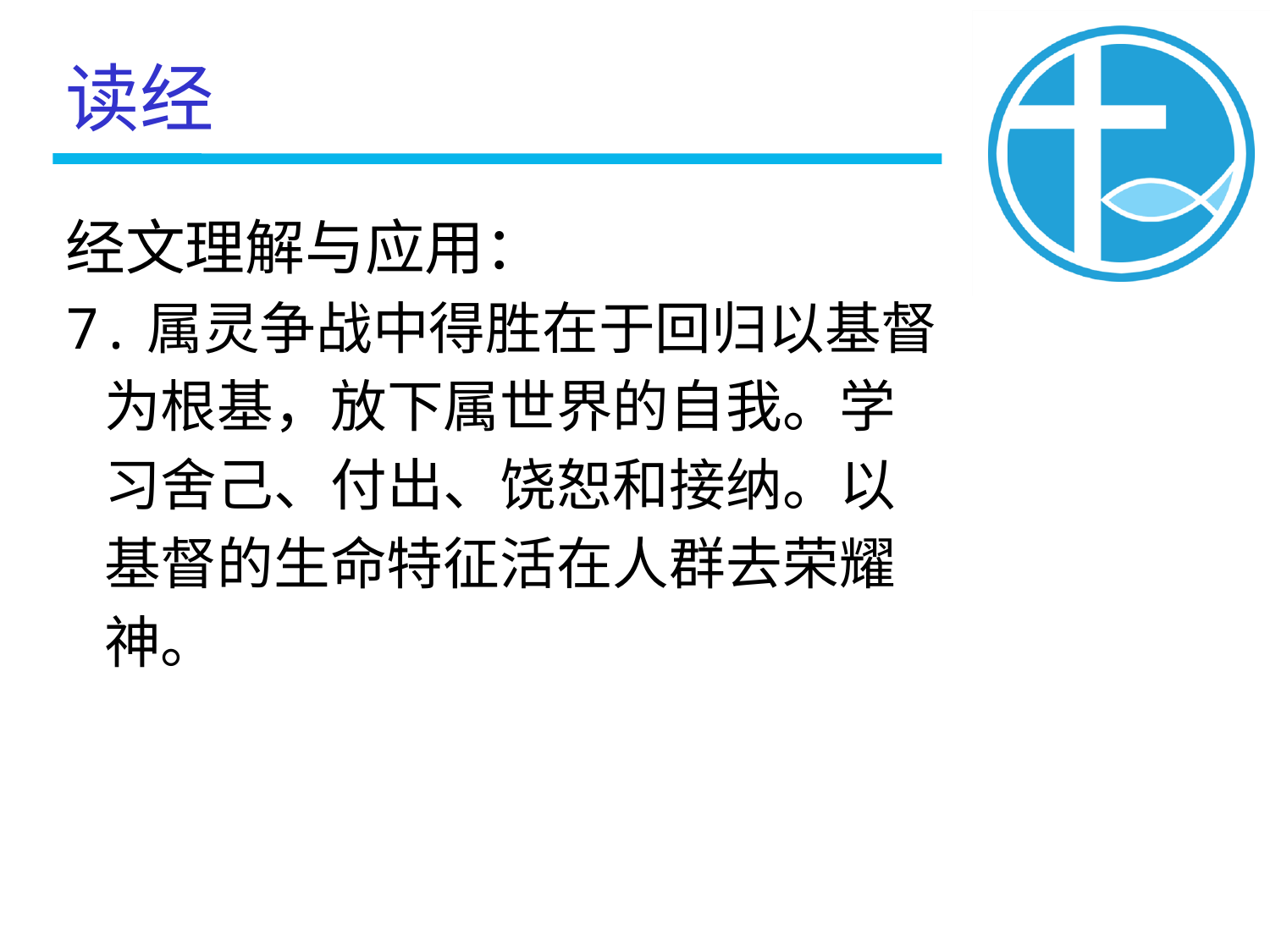

读经
经文理解与应用：
7.属灵争战中得胜在于回归以基督
  为根基，放下属世界的自我。学
  习舍己、付出、饶恕和接纳。以
  基督的生命特征活在人群去荣耀
  神。